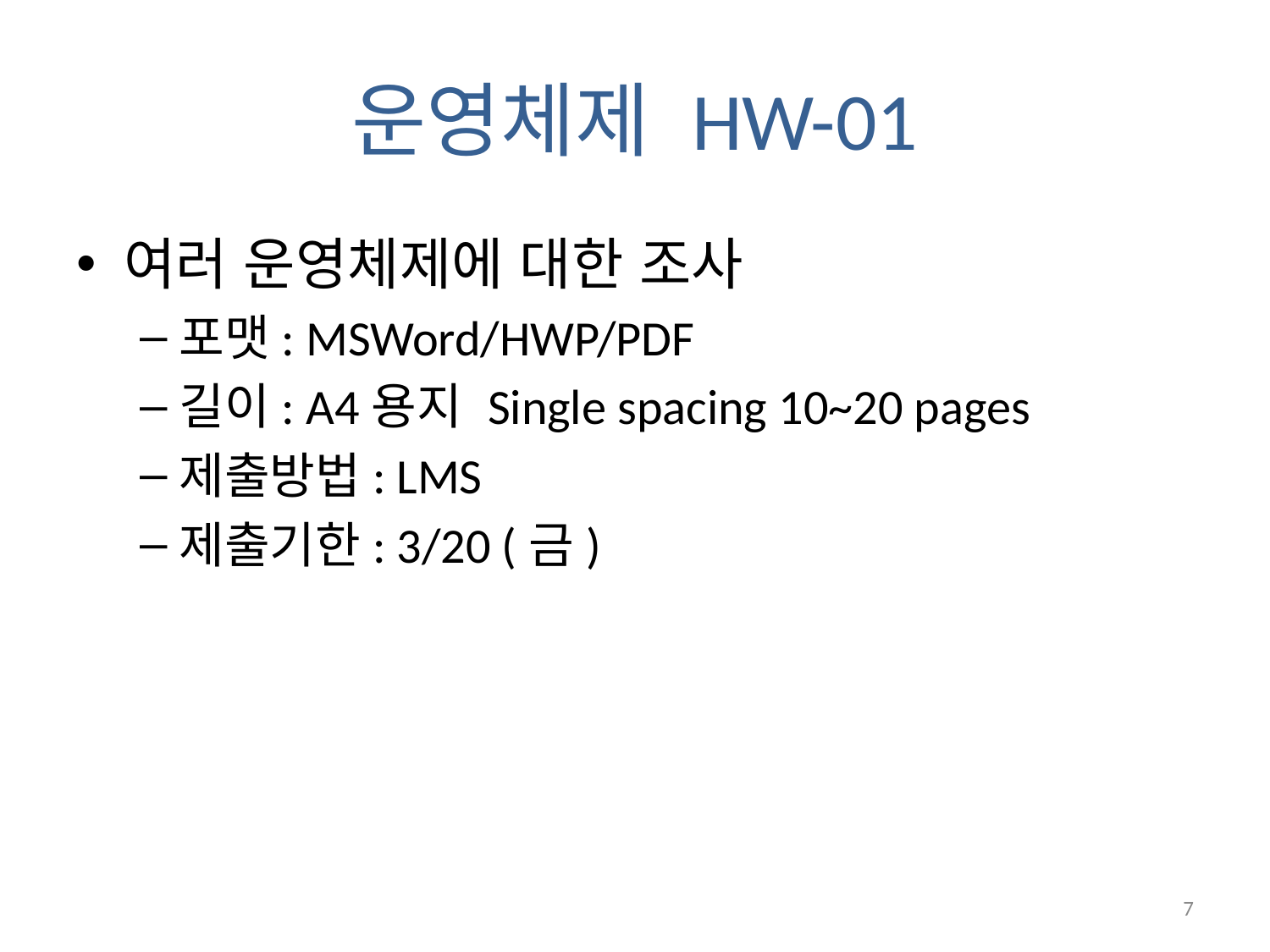

# 운영체제 HW-01
여러 운영체제에 대한 조사
포맷: MSWord/HWP/PDF
길이: A4용지 Single spacing 10~20 pages
제출방법: LMS
제출기한: 3/20 (금)

7